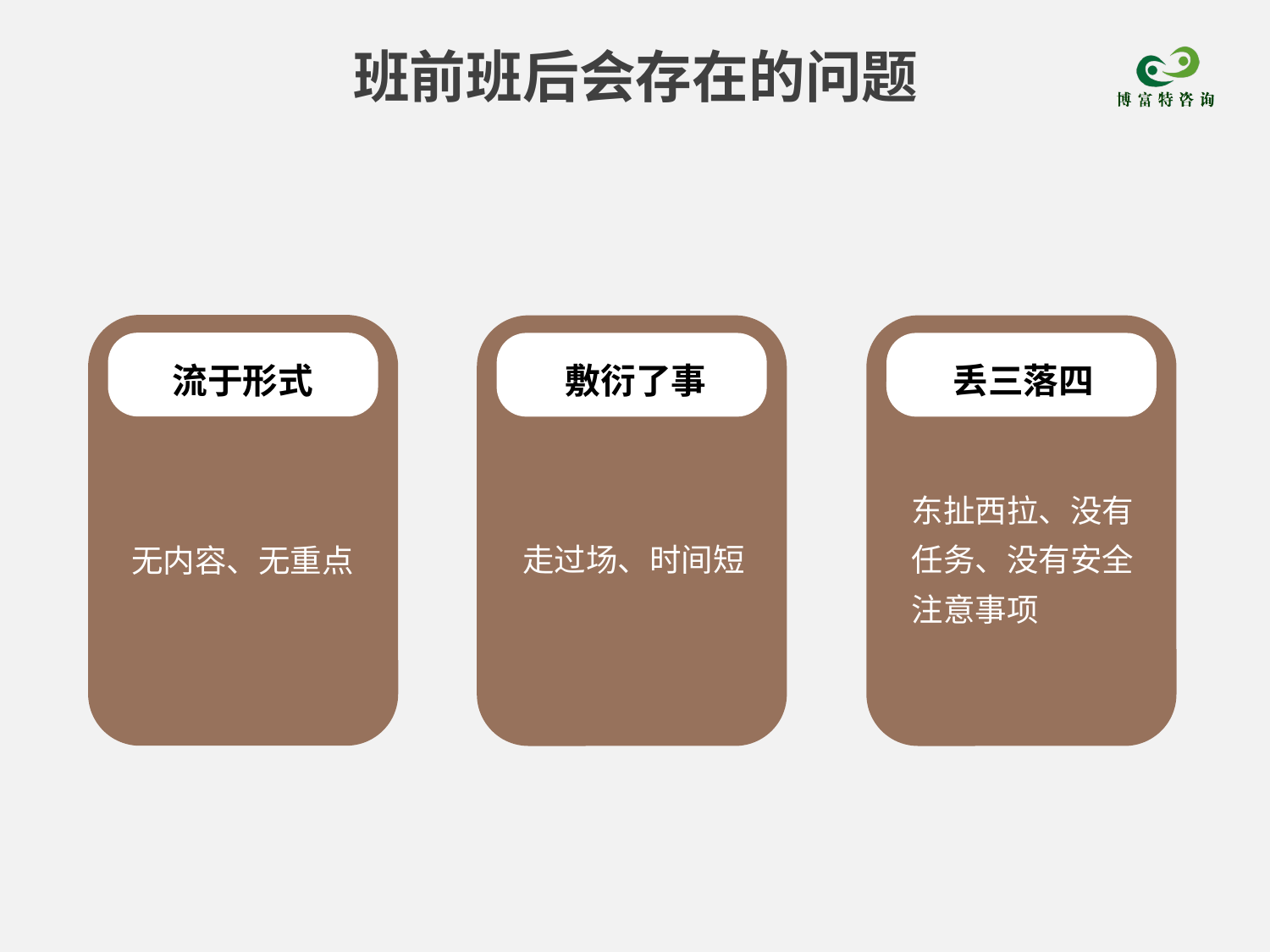

班前班后会存在的问题

流于形式
敷衍了事
丢三落四
东扯西拉、没有任务、没有安全注意事项
走过场、时间短
无内容、无重点